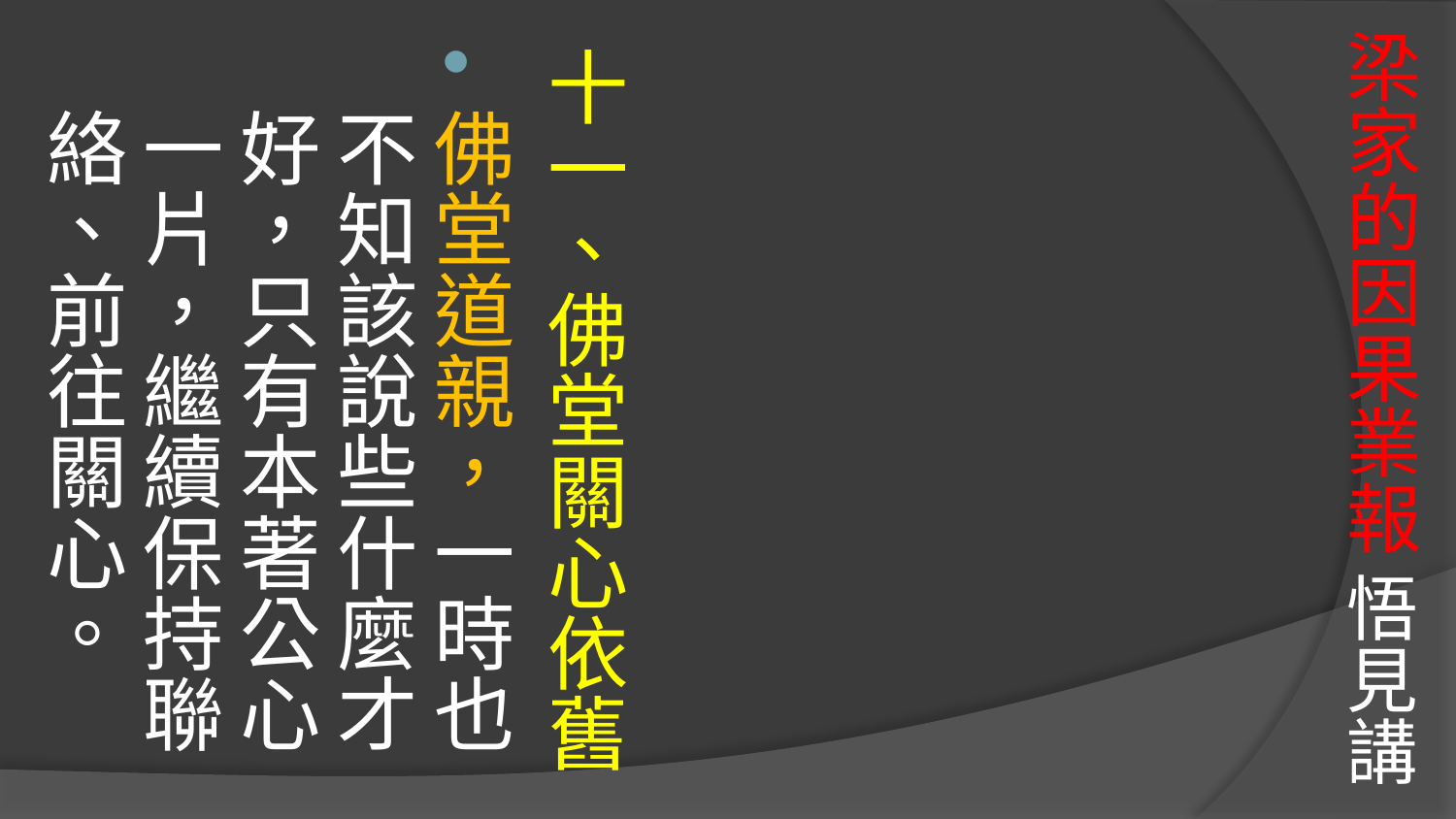

# 梁家的因果業報 悟見講
十一、佛堂關心依舊
佛堂道親，一時也不知該說些什麼才好，只有本著公心一片，繼續保持聯絡、前往關心。